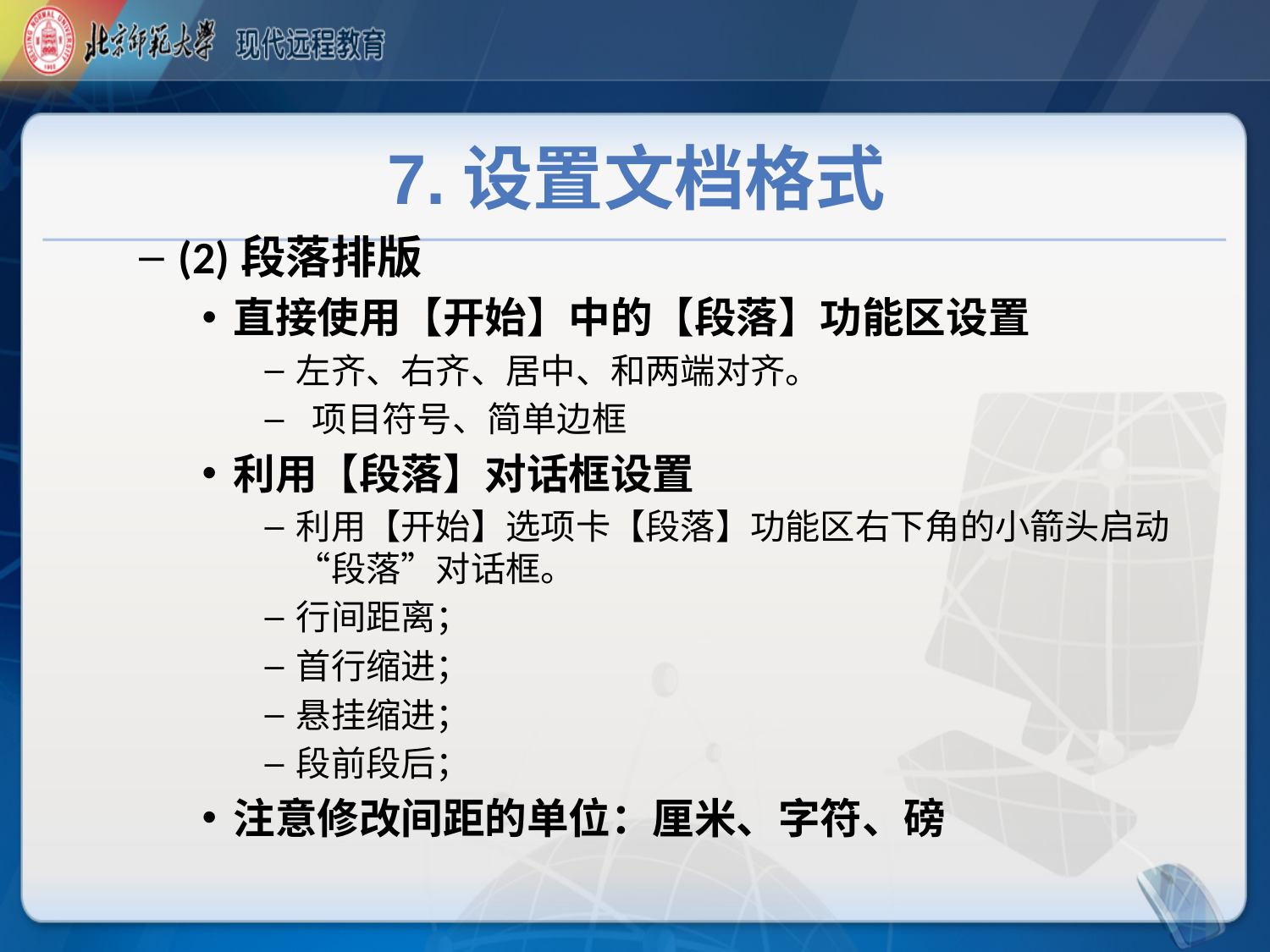

# 7.设置文档格式
(2)段落排版
直接使用【开始】中的【段落】功能区设置
左齐、右齐、居中、和两端对齐。
 项目符号、简单边框
利用【段落】对话框设置
利用【开始】选项卡【段落】功能区右下角的小箭头启动“段落”对话框。
行间距离；
首行缩进；
悬挂缩进；
段前段后；
注意修改间距的单位：厘米、字符、磅